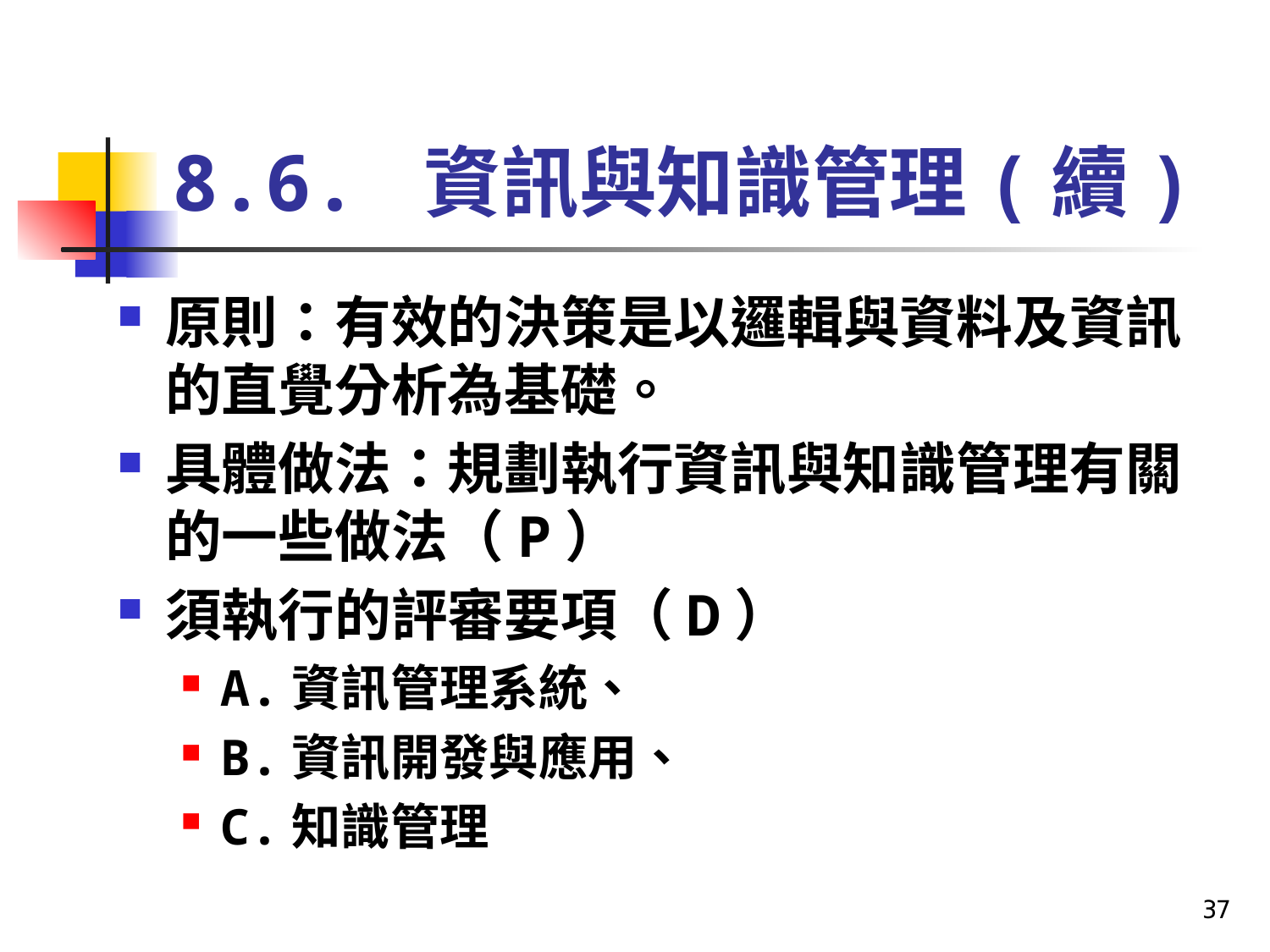

# 8.6. 資訊與知識管理(續)
原則：有效的決策是以邏輯與資料及資訊的直覺分析為基礎。
具體做法：規劃執行資訊與知識管理有關的一些做法（P）
須執行的評審要項（D）
A.資訊管理系統、
B.資訊開發與應用、
C.知識管理

37